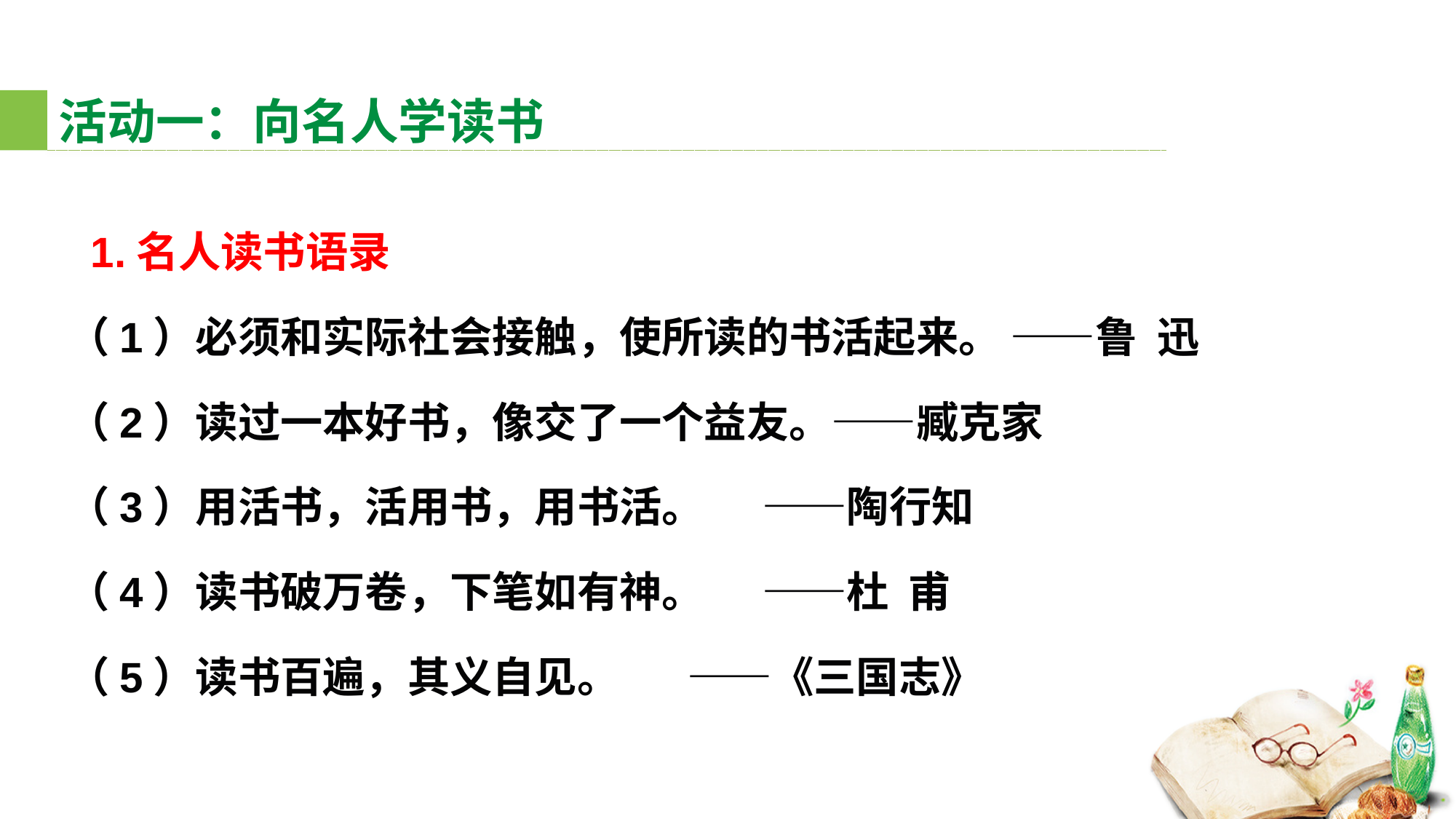

# 活动一：向名人学读书
  1.名人读书语录
（1）必须和实际社会接触，使所读的书活起来。 ——鲁  迅
（2）读过一本好书，像交了一个益友。——臧克家
（3）用活书，活用书，用书活。      ——陶行知
（4）读书破万卷，下笔如有神。      ——杜  甫
（5）读书百遍，其义自见。       ——《三国志》